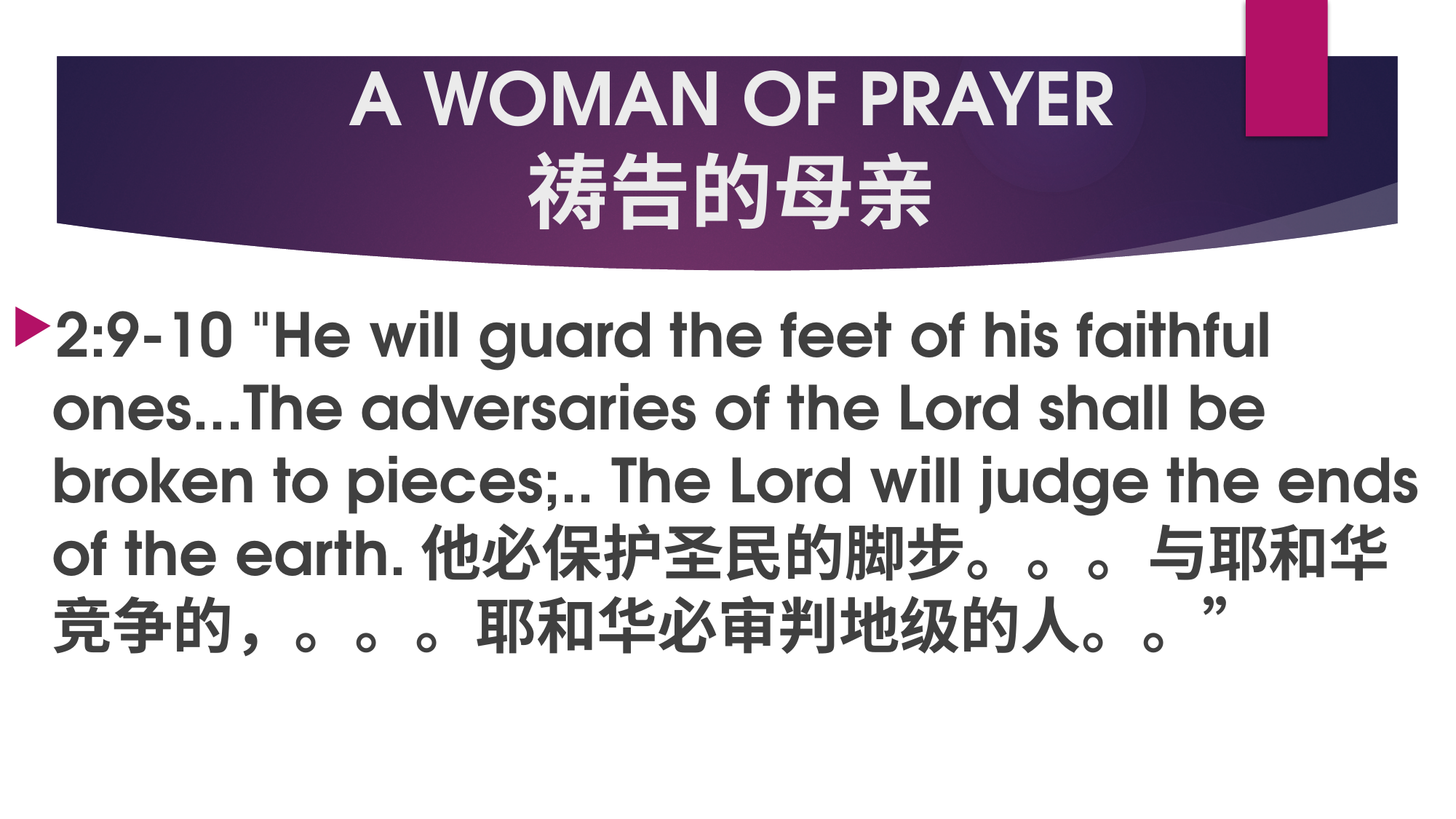

# A WOMAN OF PRAYER 祷告的母亲
2:9-10 "He will guard the feet of his faithful ones...The adversaries of the Lord shall be broken to pieces;.. The Lord will judge the ends of the earth.他必保护圣民的脚步。。。与耶和华竞争的，。。。耶和华必审判地级的人。。”